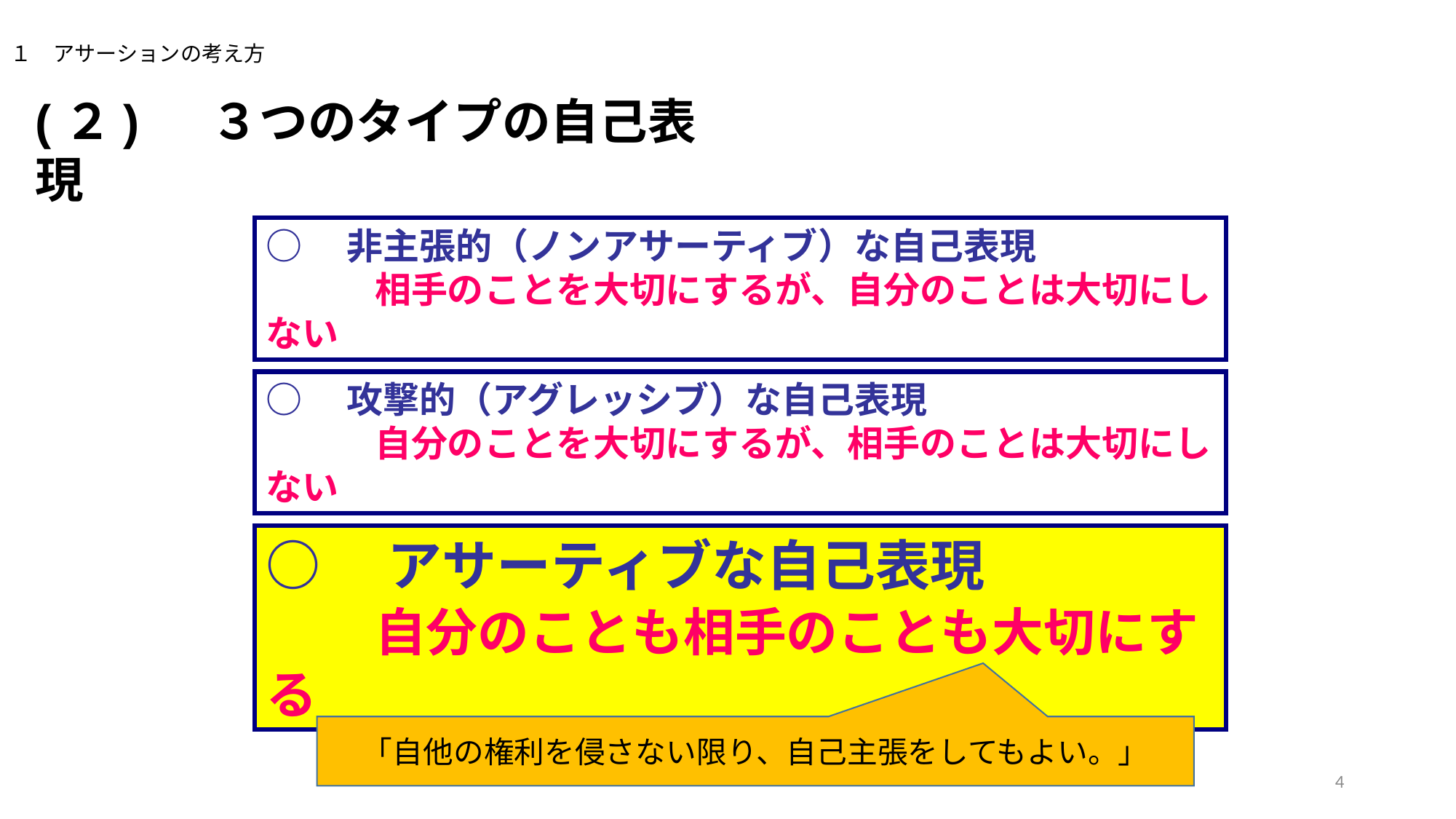

１　アサーションの考え方
(２)　 ３つのタイプの自己表現
○　非主張的（ノンアサーティブ）な自己表現
　　　相手のことを大切にするが、自分のことは大切にしない
○　攻撃的（アグレッシブ）な自己表現
　　　自分のことを大切にするが、相手のことは大切にしない
○　アサーティブな自己表現
　　自分のことも相手のことも大切にする
「自他の権利を侵さない限り、自己主張をしてもよい。」
4